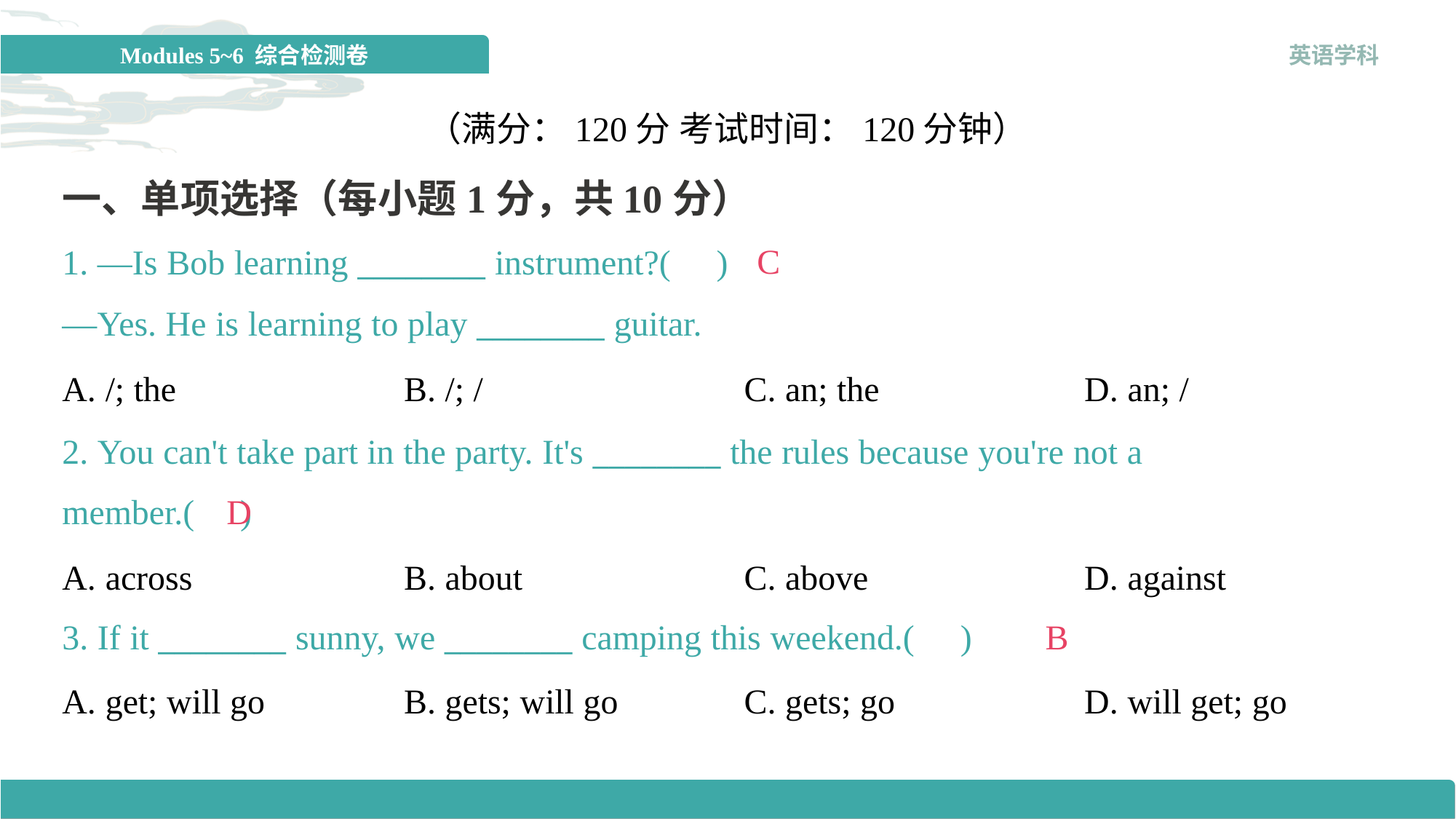

（满分：120分 考试时间：120分钟）
一、单项选择（每小题1分，共10分）
1. —Is Bob learning ________ instrument?(     )
—Yes. He is learning to play ________ guitar.
C
A. /; the	B. /; /	C. an; the	D. an; /
2. You can't take part in the party. It's ________ the rules because you're not a
member.(     )
D
A. across	B. about	C. above	D. against
3. If it ________ sunny, we ________ camping this weekend.(     )
B
A. get; will go	B. gets; will go	C. gets; go	D. will get; go